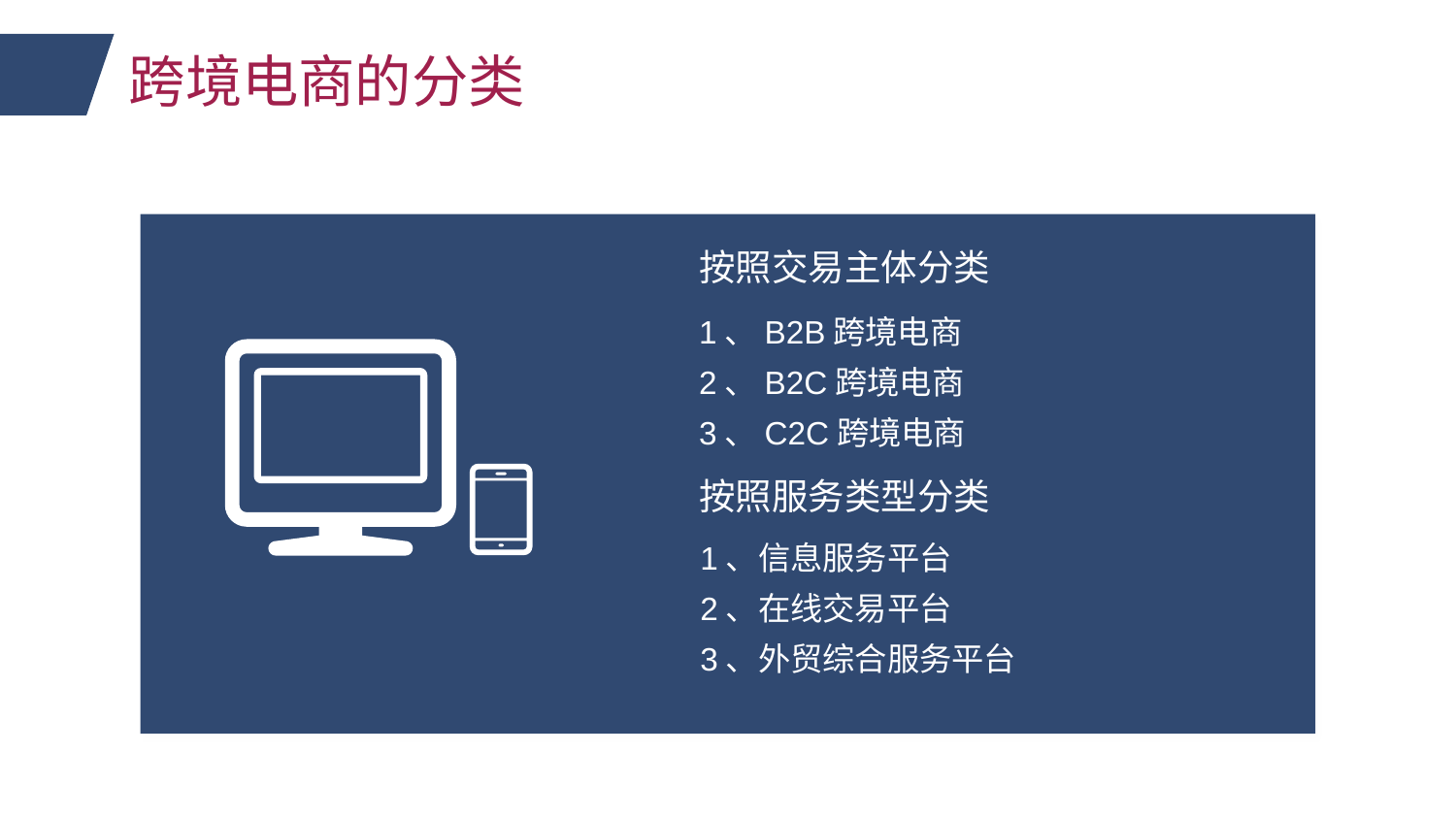

跨境电商的分类

按照交易主体分类
1、B2B跨境电商
2、B2C跨境电商
3、C2C跨境电商

按照服务类型分类

1、信息服务平台
2、在线交易平台
3、外贸综合服务平台